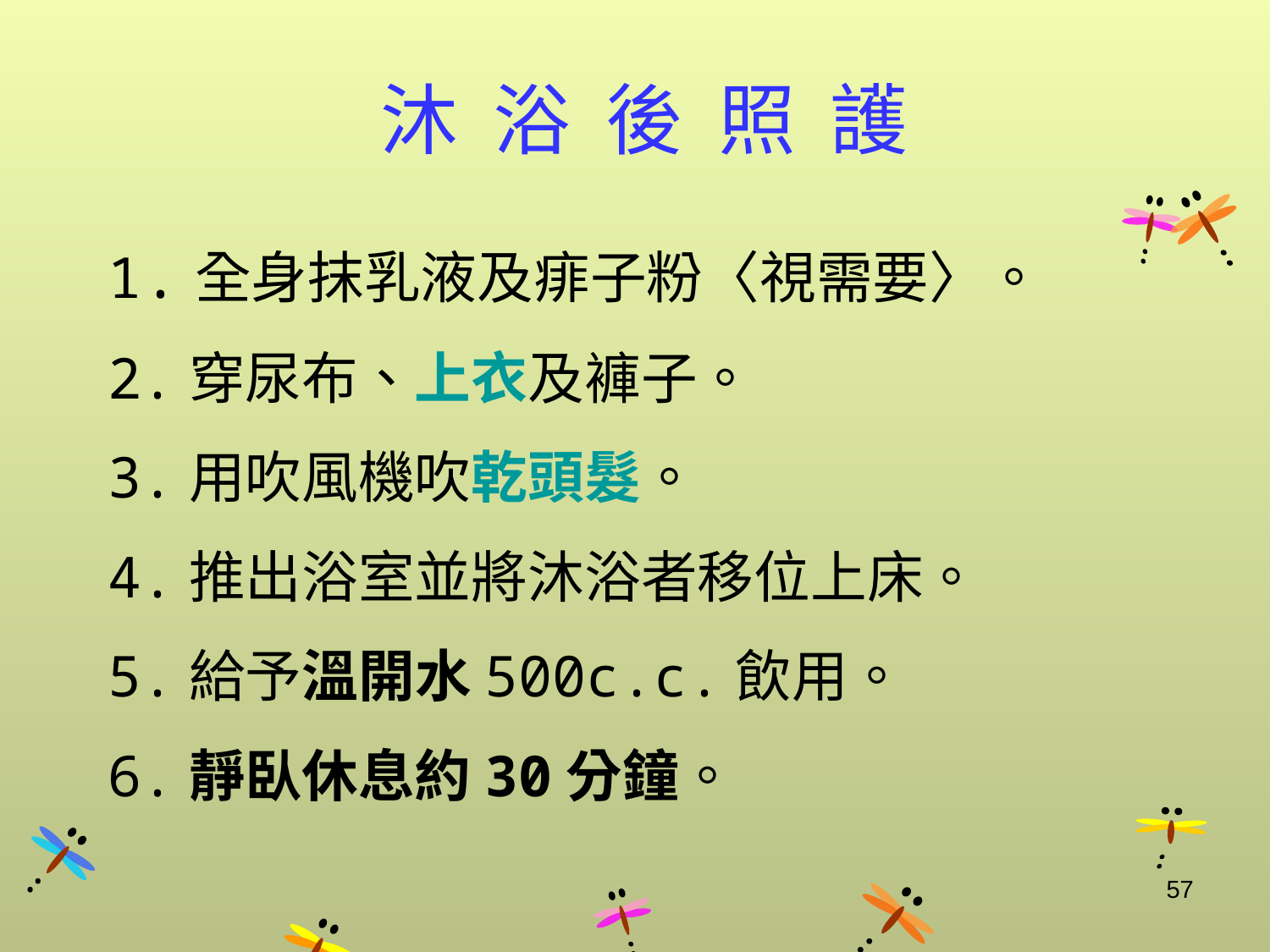

# 沐  浴  後  照  護
1.全身抹乳液及痱子粉〈視需要〉。
2.穿尿布、上衣及褲子。
3.用吹風機吹乾頭髮。
4.推出浴室並將沐浴者移位上床。
5.給予溫開水500c.c.飲用。
6.靜臥休息約30分鐘。
57